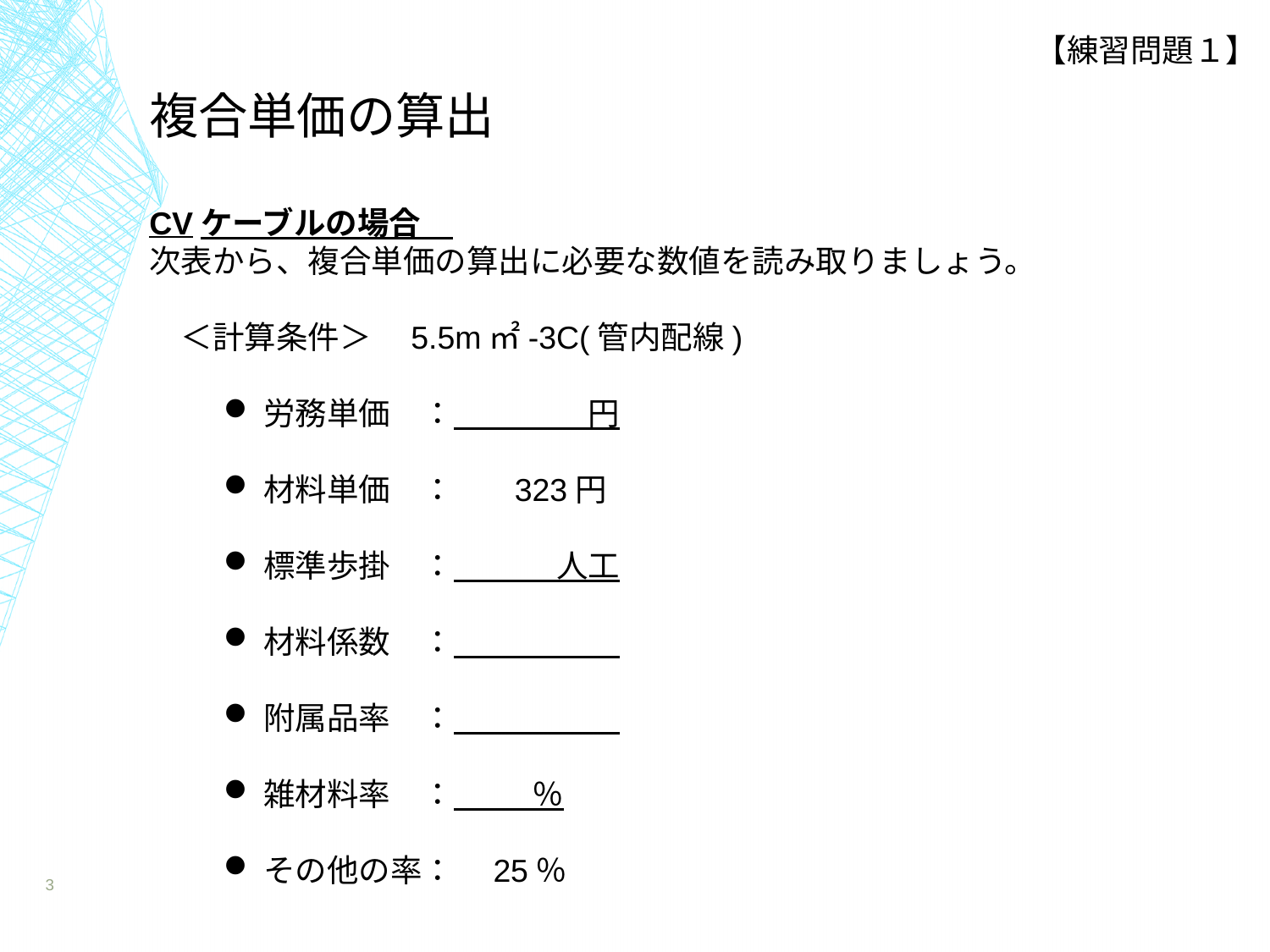

【練習問題１】
複合単価の算出

CVケーブルの場合
次表から、複合単価の算出に必要な数値を読み取りましょう。
　＜計算条件＞　5.5m㎡-3C(管内配線)
労務単価　： 　　　　円
材料単価　：　   323円
標準歩掛　： 　　　人工
材料係数　：
附属品率　：
雑材料率　：  　　％
その他の率：　25％
3